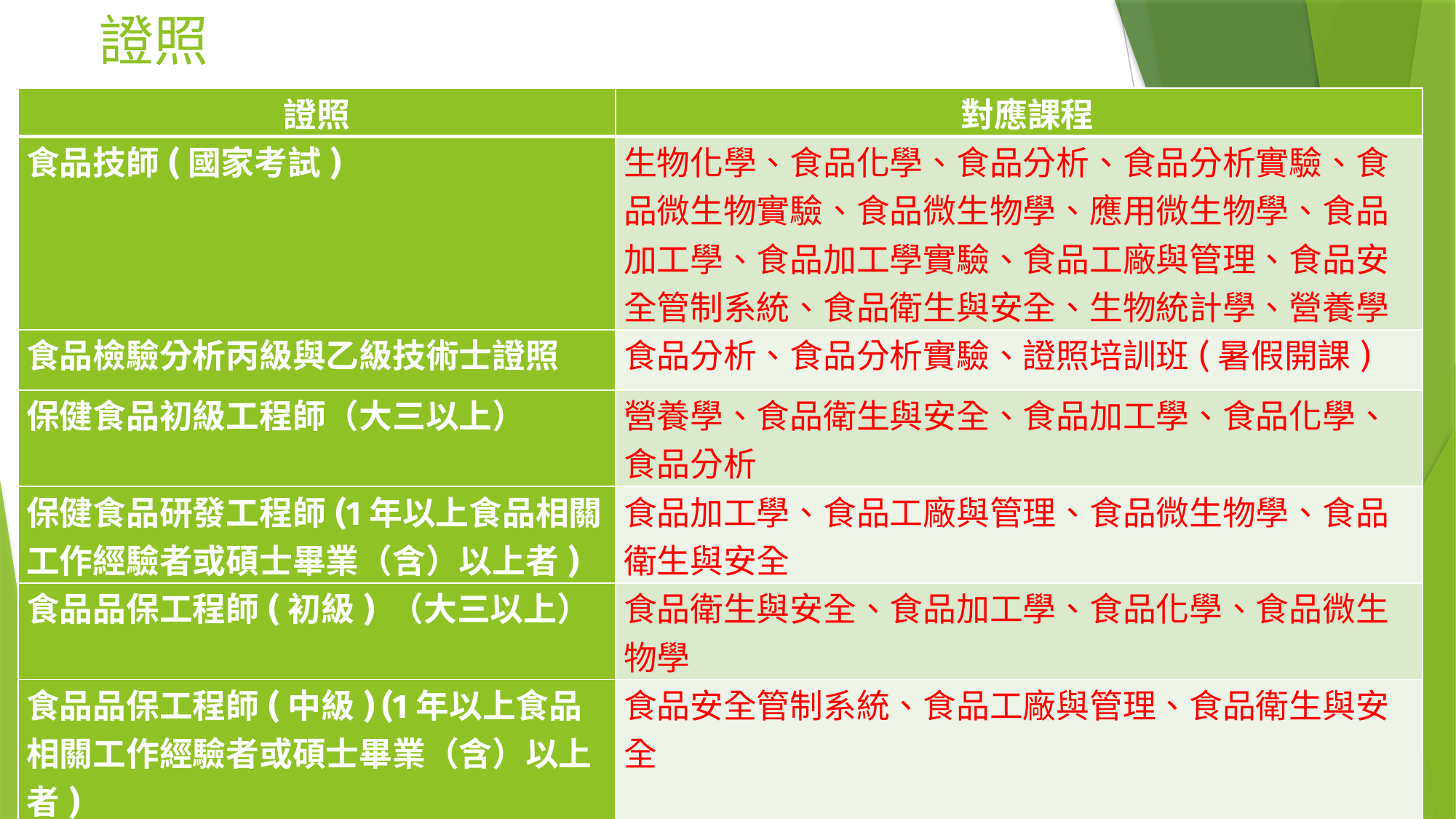

# 證照
| 證照 | 對應課程 |
| --- | --- |
| 食品技師(國家考試) | 生物化學、食品化學、食品分析、食品分析實驗、食品微生物實驗、食品微生物學、應用微生物學、食品加工學、食品加工學實驗、食品工廠與管理、食品安全管制系統、食品衛生與安全、生物統計學、營養學 |
| 食品檢驗分析丙級與乙級技術士證照 | 食品分析、食品分析實驗、證照培訓班(暑假開課) |
| 保健食品初級工程師（大三以上） | 營養學、食品衛生與安全、食品加工學、食品化學、食品分析 |
| 保健食品研發工程師(1年以上食品相關工作經驗者或碩士畢業（含）以上者) | 食品加工學、食品工廠與管理、食品微生物學、食品衛生與安全 |
| 食品品保工程師(初級) （大三以上） | 食品衛生與安全、食品加工學、食品化學、食品微生物學 |
| 食品品保工程師(中級) (1年以上食品相關工作經驗者或碩士畢業（含）以上者) | 食品安全管制系統、食品工廠與管理、食品衛生與安全 |
| 食品安全管制系統 (HACCP 60A及60B) | 食品微生物學、應用微生物學、食品加工學、食品分析、食品工廠與管理、食品安全管制系統、食品衛生與安全 |